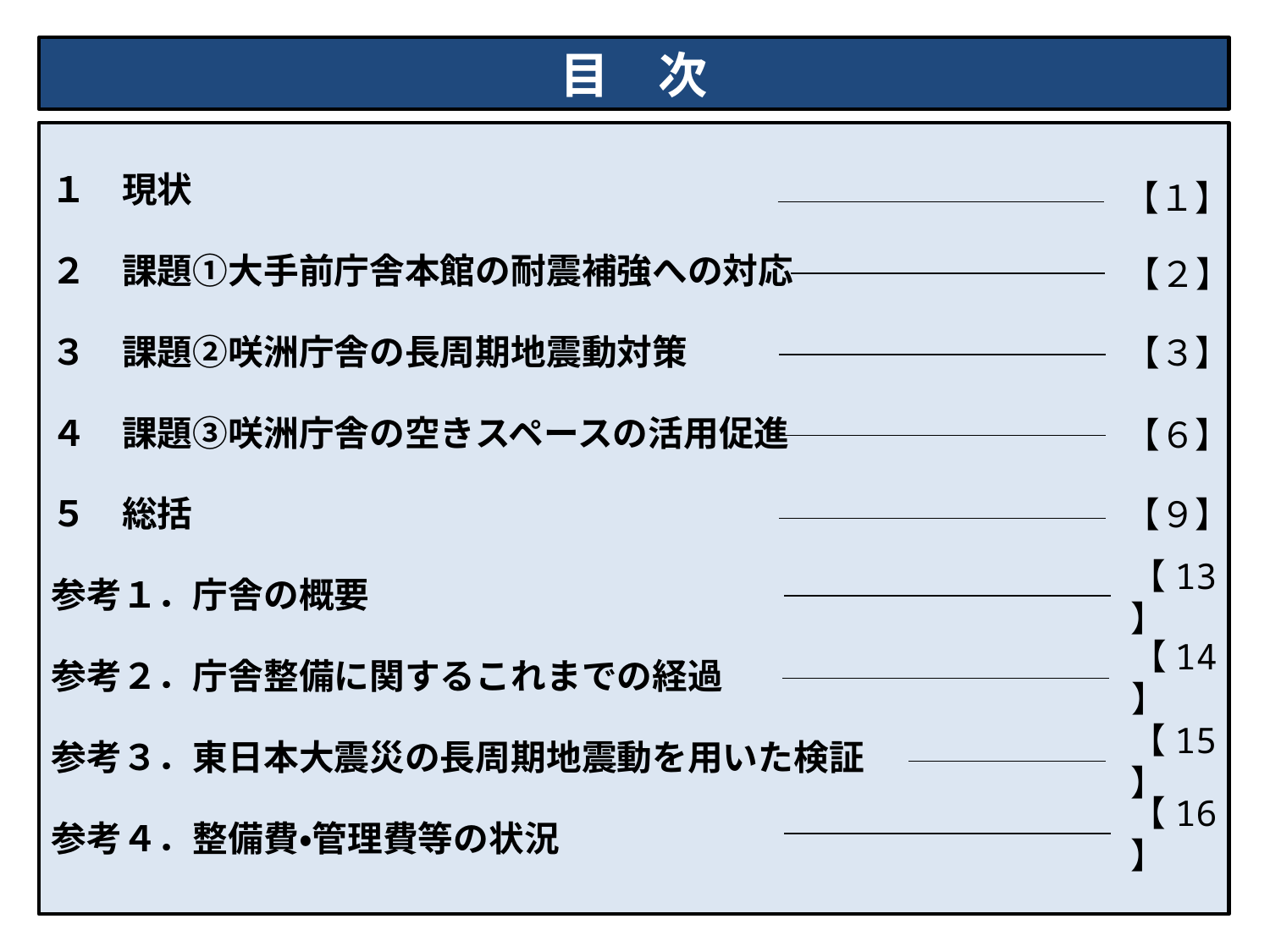

目　次

１　現状

２　課題①大手前庁舎本館の耐震補強への対応

３　課題②咲洲庁舎の長周期地震動対策

４　課題③咲洲庁舎の空きスペースの活用促進

５　総括

参考１．庁舎の概要

参考２．庁舎整備に関するこれまでの経過

参考３．東日本大震災の長周期地震動を用いた検証

参考４．整備費・管理費等の状況

【１】
【２】
【３】
【６】
【15】
【16】
【９】
【13】
【14】